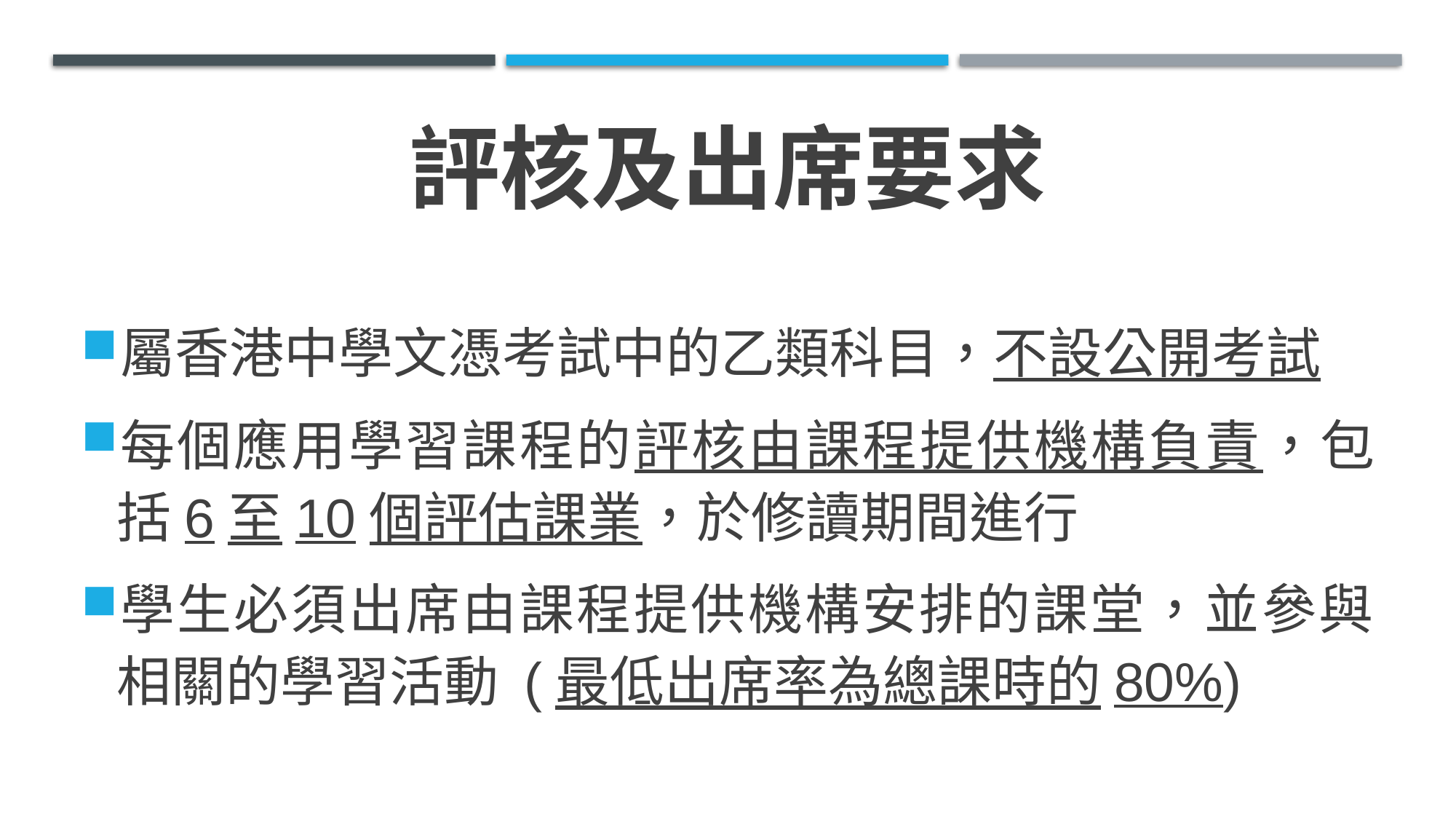

# 評核及出席要求
屬香港中學文憑考試中的乙類科目，不設公開考試
每個應用學習課程的評核由課程提供機構負責，包括6至10個評估課業，於修讀期間進行
學生必須出席由課程提供機構安排的課堂，並參與相關的學習活動 (最低出席率為總課時的80%)